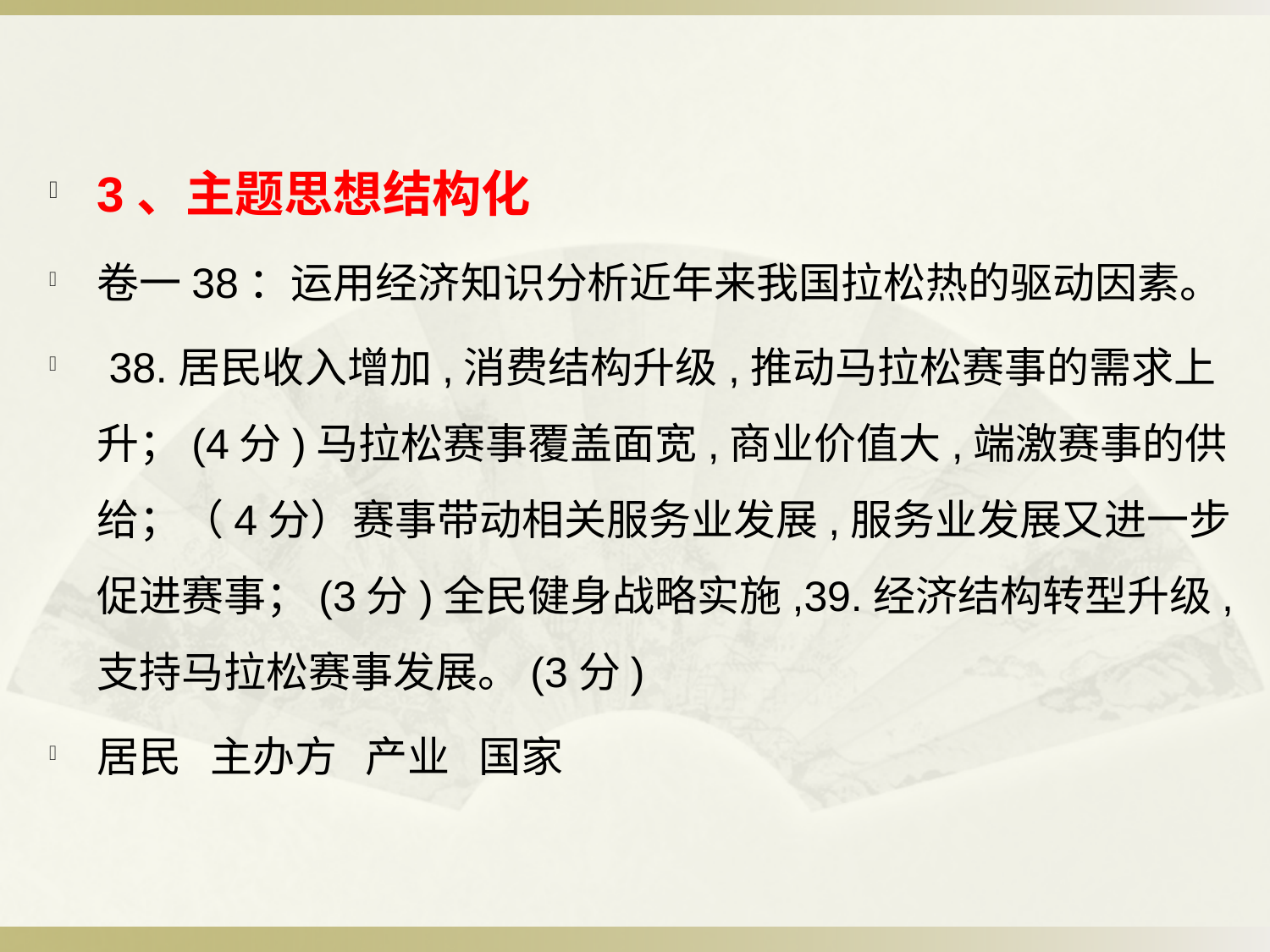

3、主题思想结构化
卷一38：运用经济知识分析近年来我国拉松热的驱动因素。
 38.居民收入增加,消费结构升级,推动马拉松赛事的需求上升；(4分)马拉松赛事覆盖面宽,商业价值大,端激赛事的供给；（4分）赛事带动相关服务业发展,服务业发展又进一步促进赛事；(3分)全民健身战略实施,39.经济结构转型升级,支持马拉松赛事发展。(3分)
居民   主办方   产业   国家